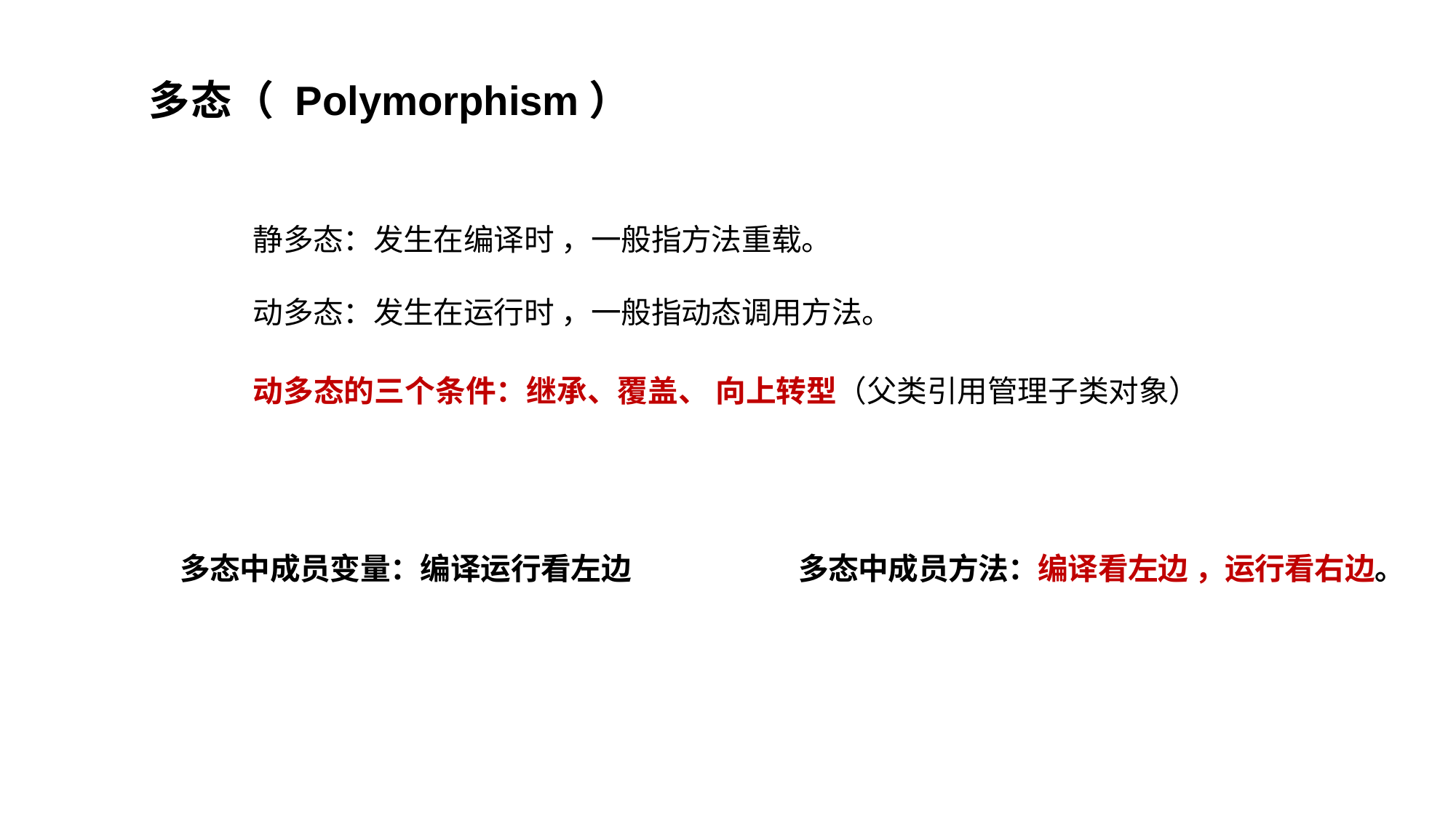

多态（ Polymorphism）

静多态：发生在编译时 ，一般指方法重载。

动多态：发生在运行时 ，一般指动态调用方法。

动多态的三个条件：继承、覆盖、 向上转型（父类引用管理子类对象）

多态中成员变量：编译运行看左边                          多态中成员方法：编译看左边 ，运行看右边。